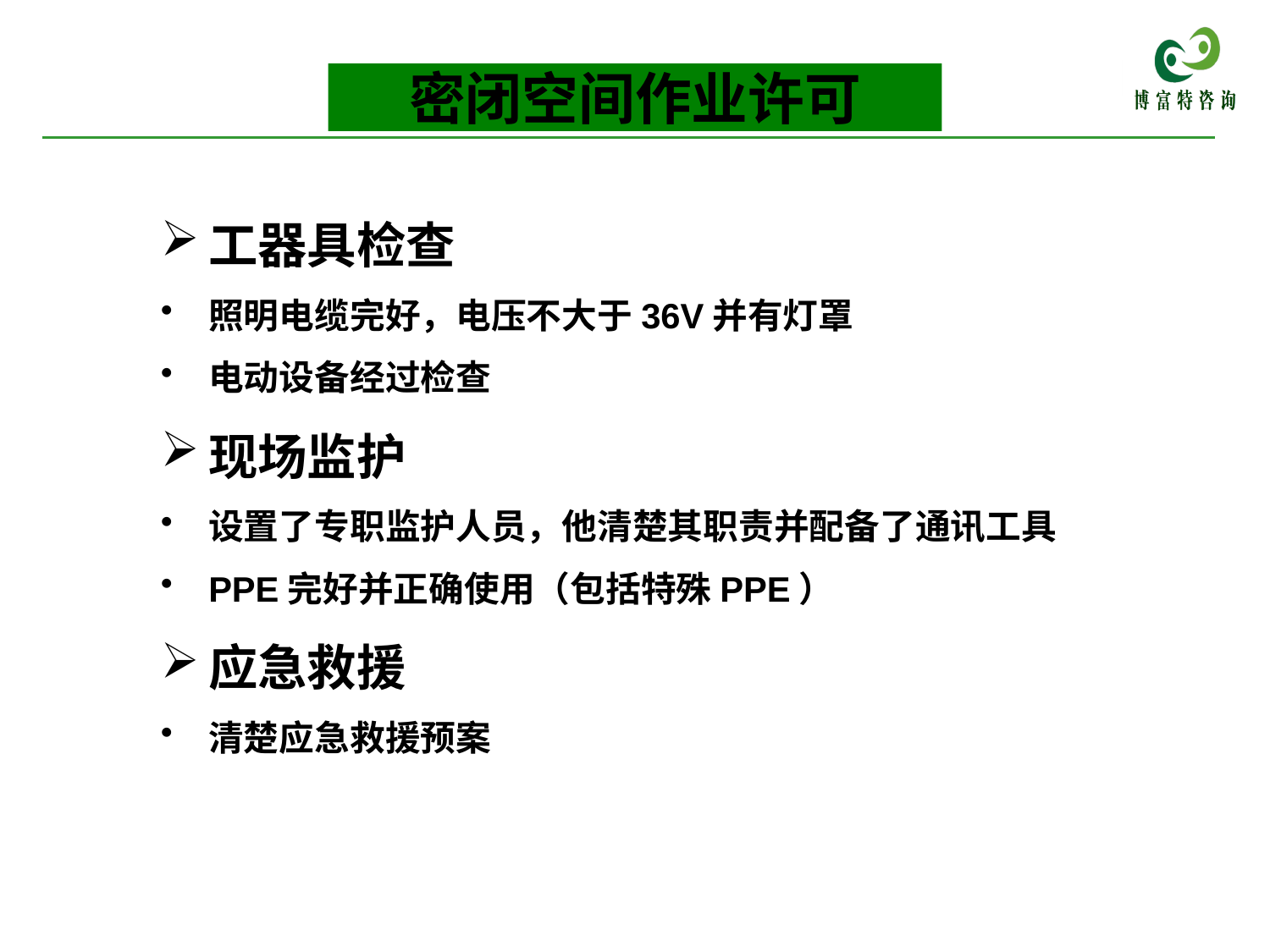

密闭空间作业许可
工器具检查
照明电缆完好，电压不大于36V并有灯罩
电动设备经过检查
现场监护
设置了专职监护人员，他清楚其职责并配备了通讯工具
PPE完好并正确使用（包括特殊PPE）
应急救援
清楚应急救援预案